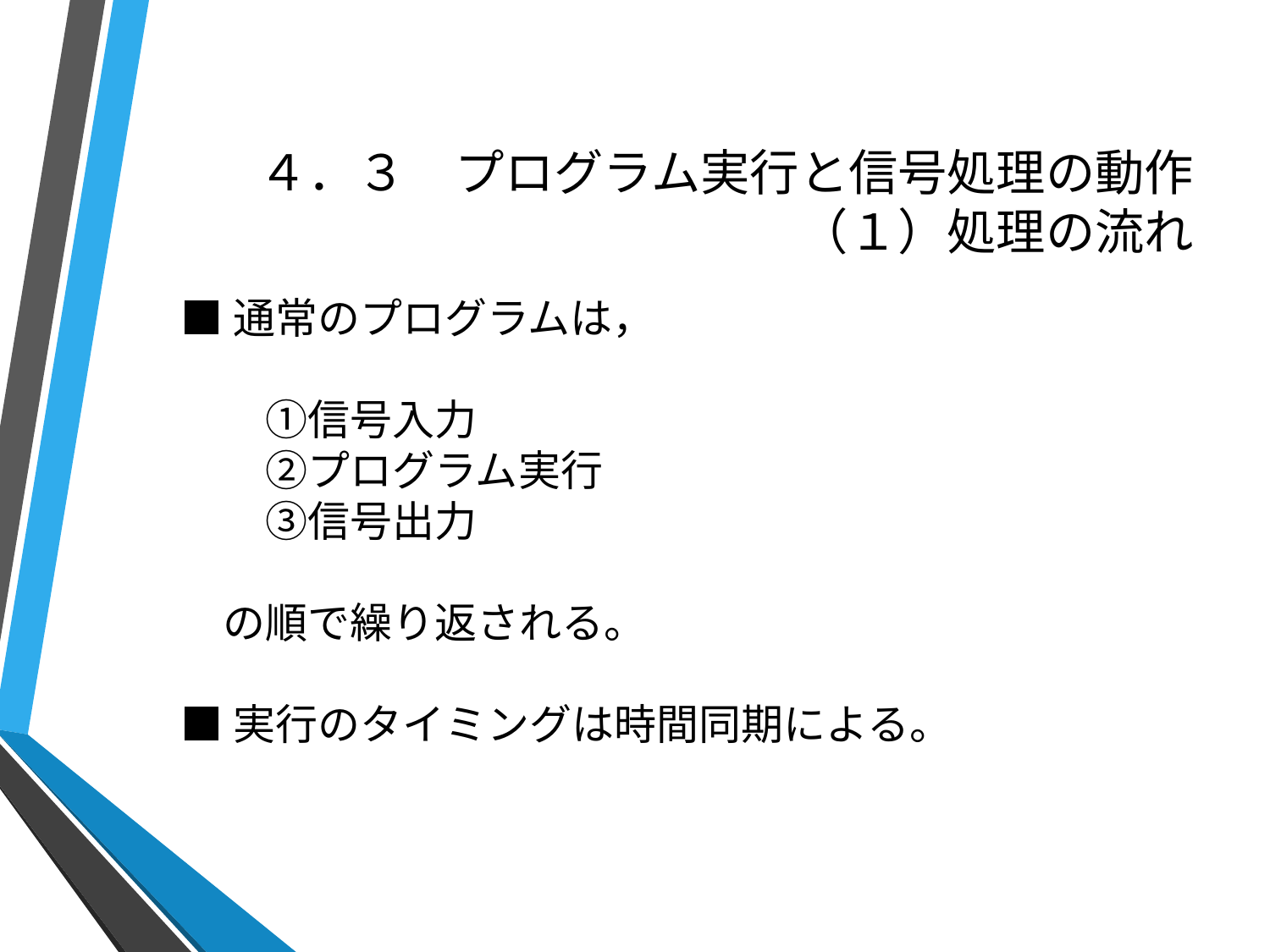

# ４．３　プログラム実行と信号処理の動作 （１）処理の流れ
■通常のプログラムは，

　　①信号入力
　　②プログラム実行
　　③信号出力

　の順で繰り返される。

■実行のタイミングは時間同期による。